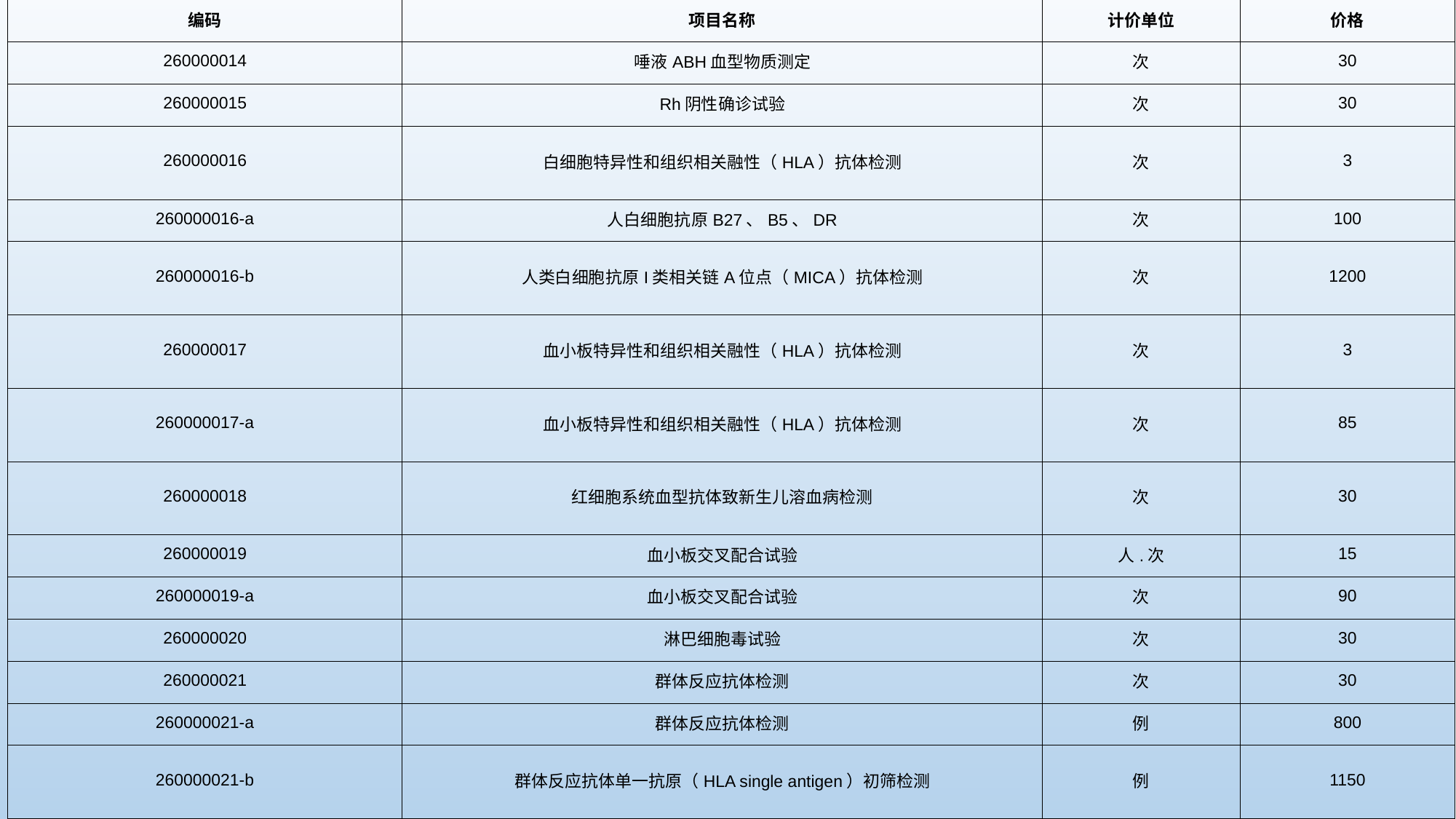

| 编码 | 项目名称 | 计价单位 | 价格 |
| --- | --- | --- | --- |
| 260000014 | 唾液ABH血型物质测定 | 次 | 30 |
| 260000015 | Rh阴性确诊试验 | 次 | 30 |
| 260000016 | 白细胞特异性和组织相关融性（HLA）抗体检测 | 次 | 3 |
| 260000016-a | 人白细胞抗原B27、B5、DR | 次 | 100 |
| 260000016-b | 人类白细胞抗原I类相关链A位点（MICA）抗体检测 | 次 | 1200 |
| 260000017 | 血小板特异性和组织相关融性（HLA）抗体检测 | 次 | 3 |
| 260000017-a | 血小板特异性和组织相关融性（HLA）抗体检测 | 次 | 85 |
| 260000018 | 红细胞系统血型抗体致新生儿溶血病检测 | 次 | 30 |
| 260000019 | 血小板交叉配合试验 | 人.次 | 15 |
| 260000019-a | 血小板交叉配合试验 | 次 | 90 |
| 260000020 | 淋巴细胞毒试验 | 次 | 30 |
| 260000021 | 群体反应抗体检测 | 次 | 30 |
| 260000021-a | 群体反应抗体检测 | 例 | 800 |
| 260000021-b | 群体反应抗体单一抗原（HLA single antigen）初筛检测 | 例 | 1150 |